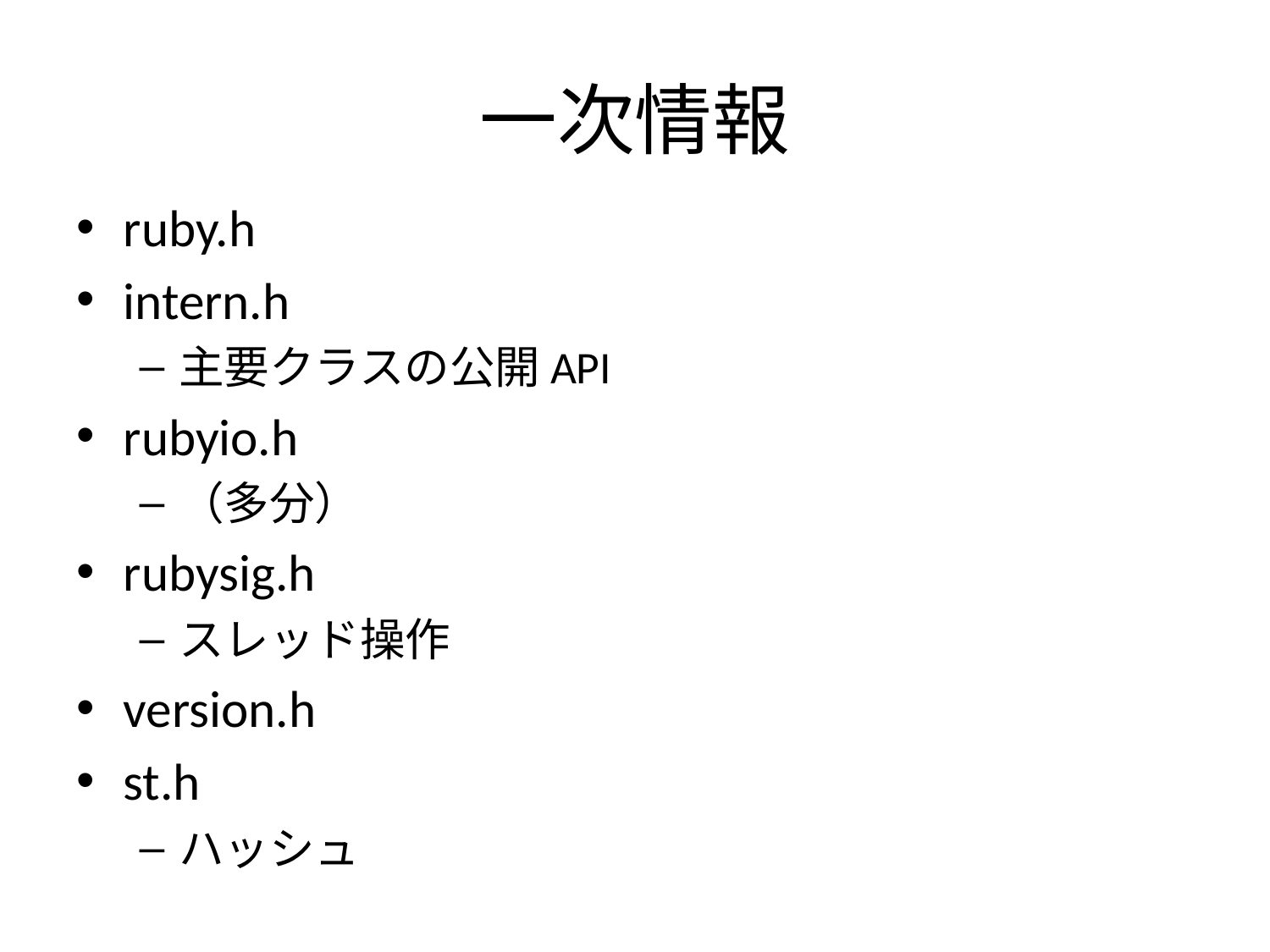

# 一次情報
ruby.h
intern.h
主要クラスの公開API
rubyio.h
（多分）
rubysig.h
スレッド操作
version.h
st.h
ハッシュ